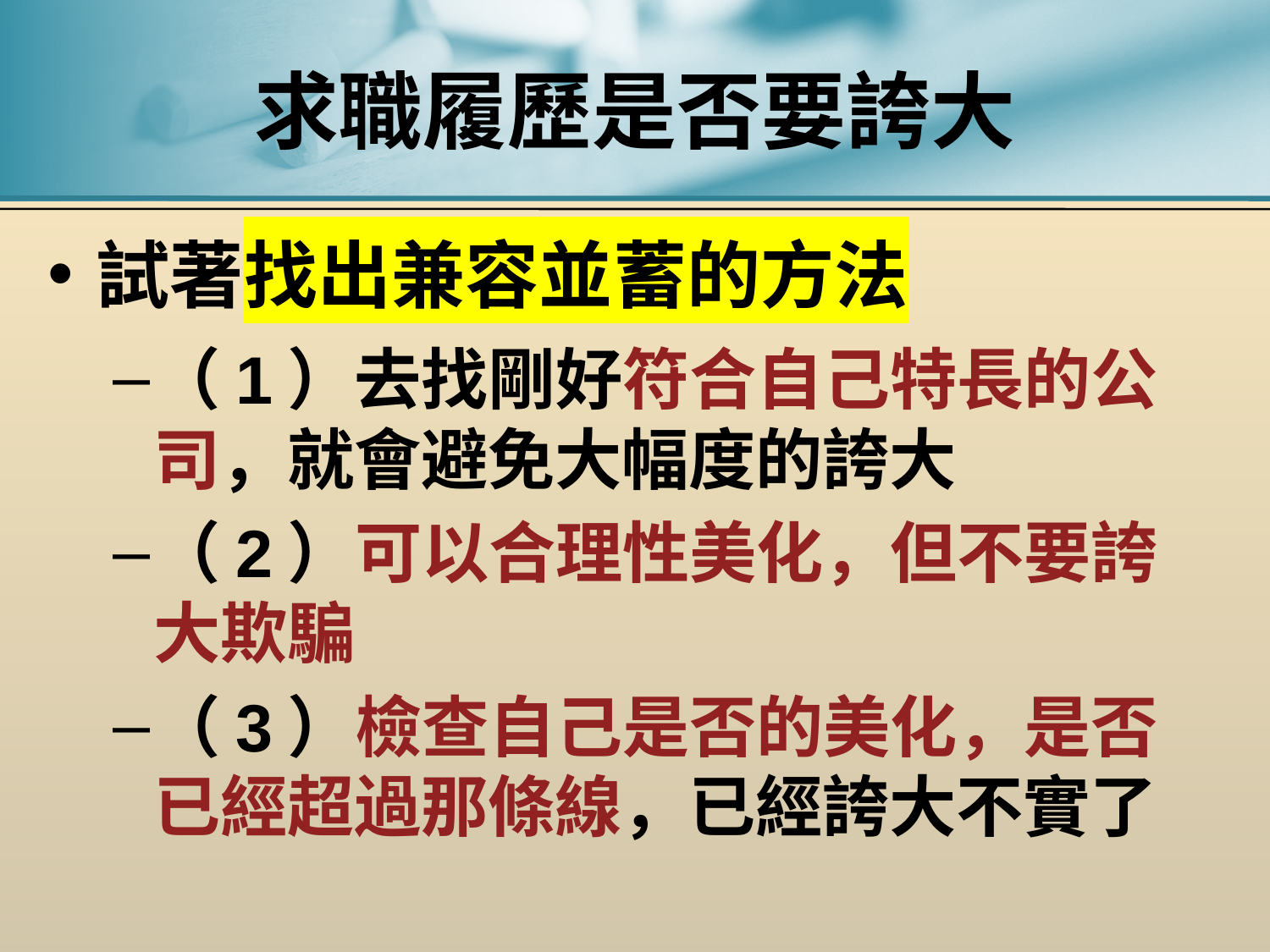

# 求職履歷是否要誇大
試著找出兼容並蓄的方法
（1）去找剛好符合自己特長的公司，就會避免大幅度的誇大
（2）可以合理性美化，但不要誇大欺騙
（3）檢查自己是否的美化，是否已經超過那條線，已經誇大不實了